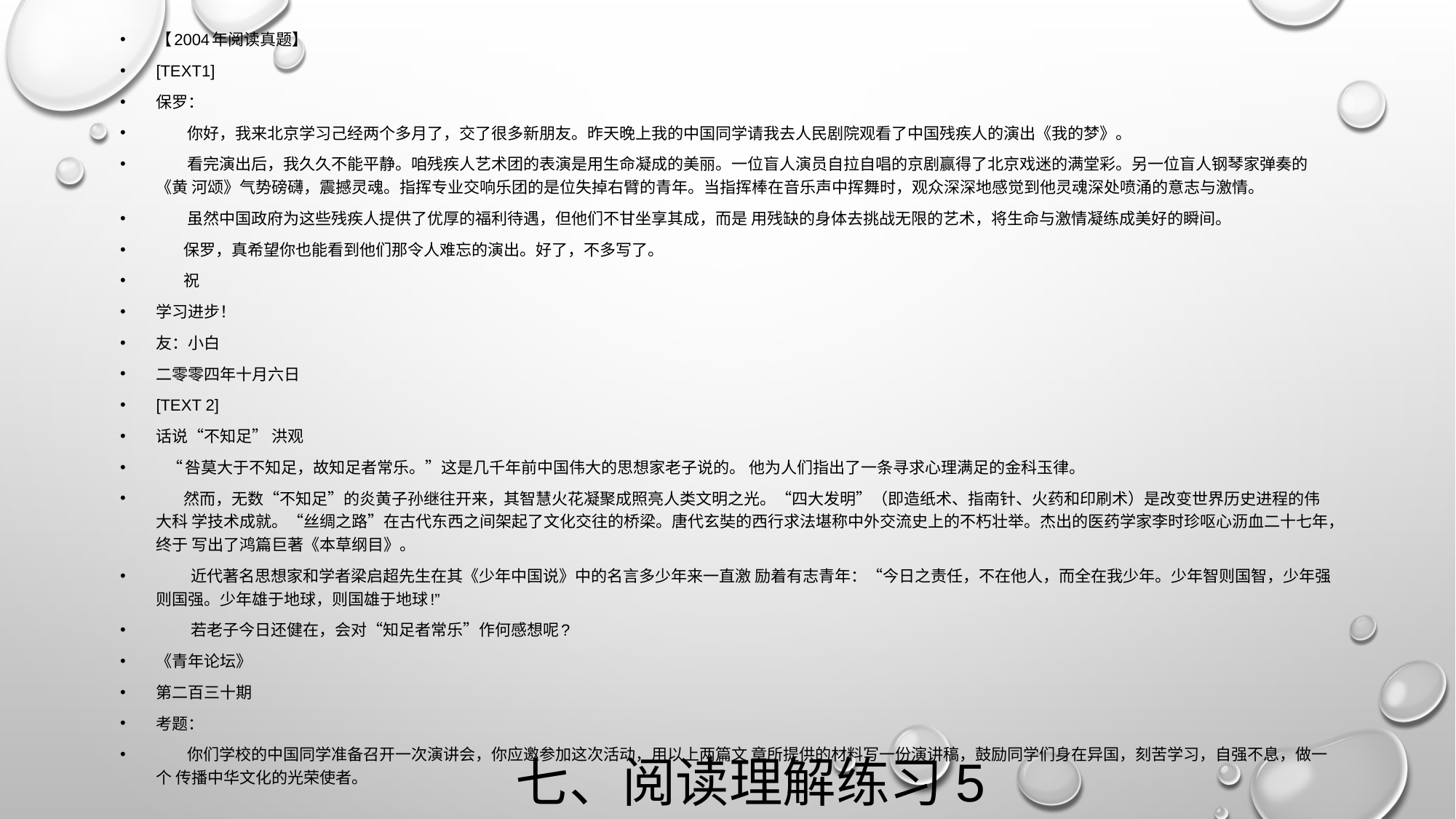

【2004年阅读真题】
[TEXT1]
保罗：
        你好，我来北京学习己经两个多月了，交了很多新朋友。昨天晚上我的中国同学请我去人民剧院观看了中国残疾人的演出《我的梦》。
        看完演出后，我久久不能平静。咱残疾人艺术团的表演是用生命凝成的美丽。一位盲人演员自拉自唱的京剧赢得了北京戏迷的满堂彩。另一位盲人钢琴家弹奏的《黄 河颂》气势磅礴，震撼灵魂。指挥专业交响乐团的是位失掉右臂的青年。当指挥棒在音乐声中挥舞时，观众深深地感觉到他灵魂深处喷涌的意志与激情。
        虽然中国政府为这些残疾人提供了优厚的福利待遇，但他们不甘坐享其成，而是 用残缺的身体去挑战无限的艺术，将生命与激情凝练成美好的瞬间。
       保罗，真希望你也能看到他们那令人难忘的演出。好了，不多写了。
       祝
学习进步！
友：小白
二零零四年十月六日
[TEXT 2]
话说“不知足”	洪观
   “咎莫大于不知足，故知足者常乐。”这是几千年前中国伟大的思想家老子说的。 他为人们指出了一条寻求心理满足的金科玉律。
       然而，无数“不知足”的炎黄子孙继往开来，其智慧火花凝聚成照亮人类文明之光。“四大发明”（即造纸术、指南针、火药和印刷术）是改变世界历史进程的伟大科 学技术成就。“丝绸之路”在古代东西之间架起了文化交往的桥梁。唐代玄奘的西行求法堪称中外交流史上的不朽壮举。杰出的医药学家李时珍呕心沥血二十七年，终于 写出了鸿篇巨著《本草纲目》。
         近代著名思想家和学者梁启超先生在其《少年中国说》中的名言多少年来一直激 励着有志青年：“今日之责任，不在他人，而全在我少年。少年智则国智，少年强则国强。少年雄于地球，则国雄于地球!”
         若老子今日还健在，会对“知足者常乐”作何感想呢?
《青年论坛》
第二百三十期
考题：
        你们学校的中国同学准备召开一次演讲会，你应邀参加这次活动，用以上两篇文 章所提供的材料写一份演讲稿，鼓励同学们身在异国，刻苦学习，自强不息，做一个 传播中华文化的光荣使者。
# 七、阅读理解练习5